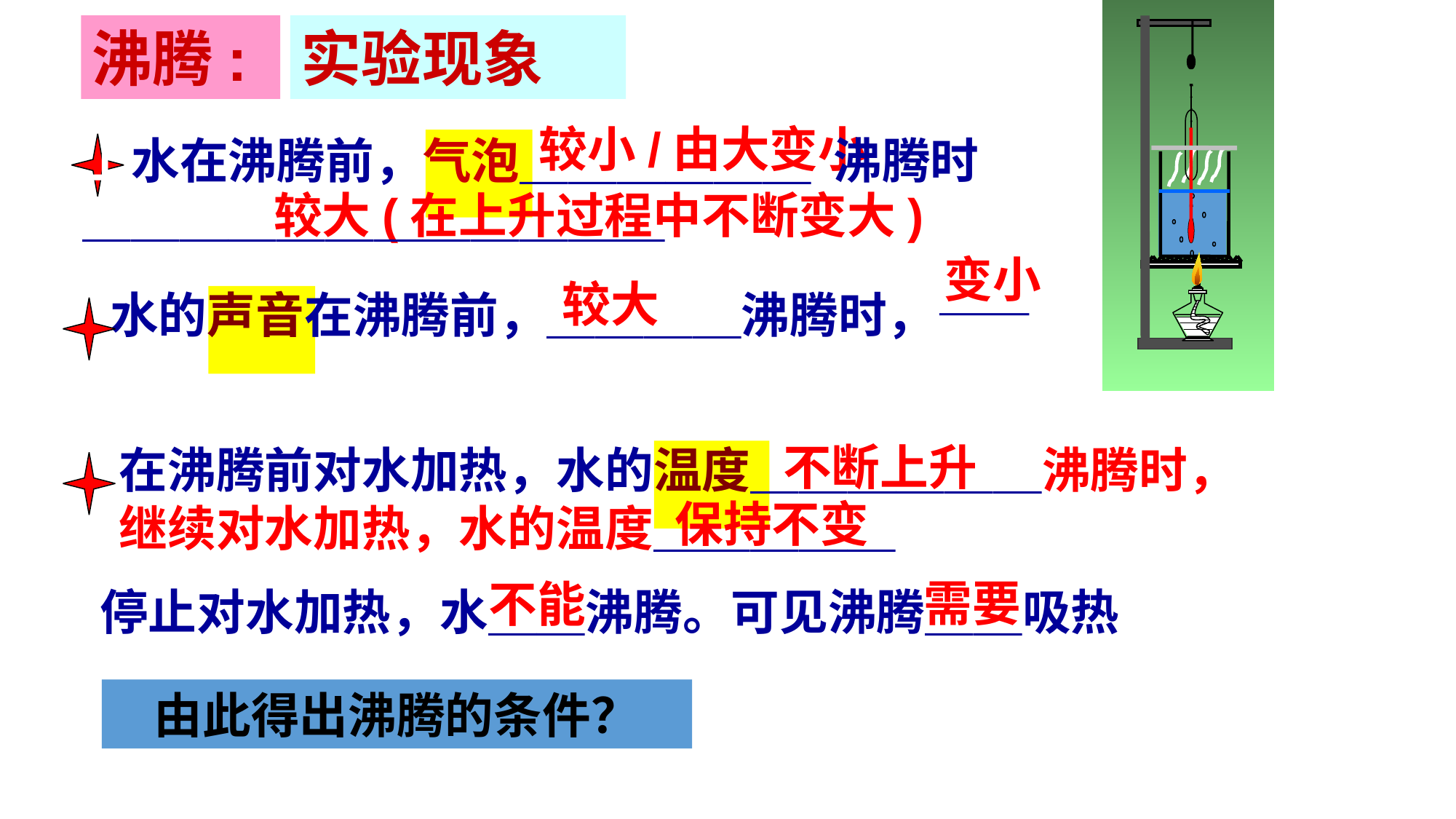

沸腾:
实验现象
较小/由大变小
上水在沸腾前，气泡＿＿＿＿＿＿  沸腾时＿＿＿＿＿＿＿＿＿＿＿＿

较大(在上升过程中不断变大)
变小
较大
水的声音在沸腾前，＿＿＿＿沸腾时，——

不断上升
在沸腾前对水加热，水的温度＿＿＿＿＿＿沸腾时，继续对水加热，水的温度＿＿＿＿＿

保持不变
需要
不能
停止对水加热，水＿＿沸腾。可见沸腾＿＿吸热
由此得出沸腾的条件？